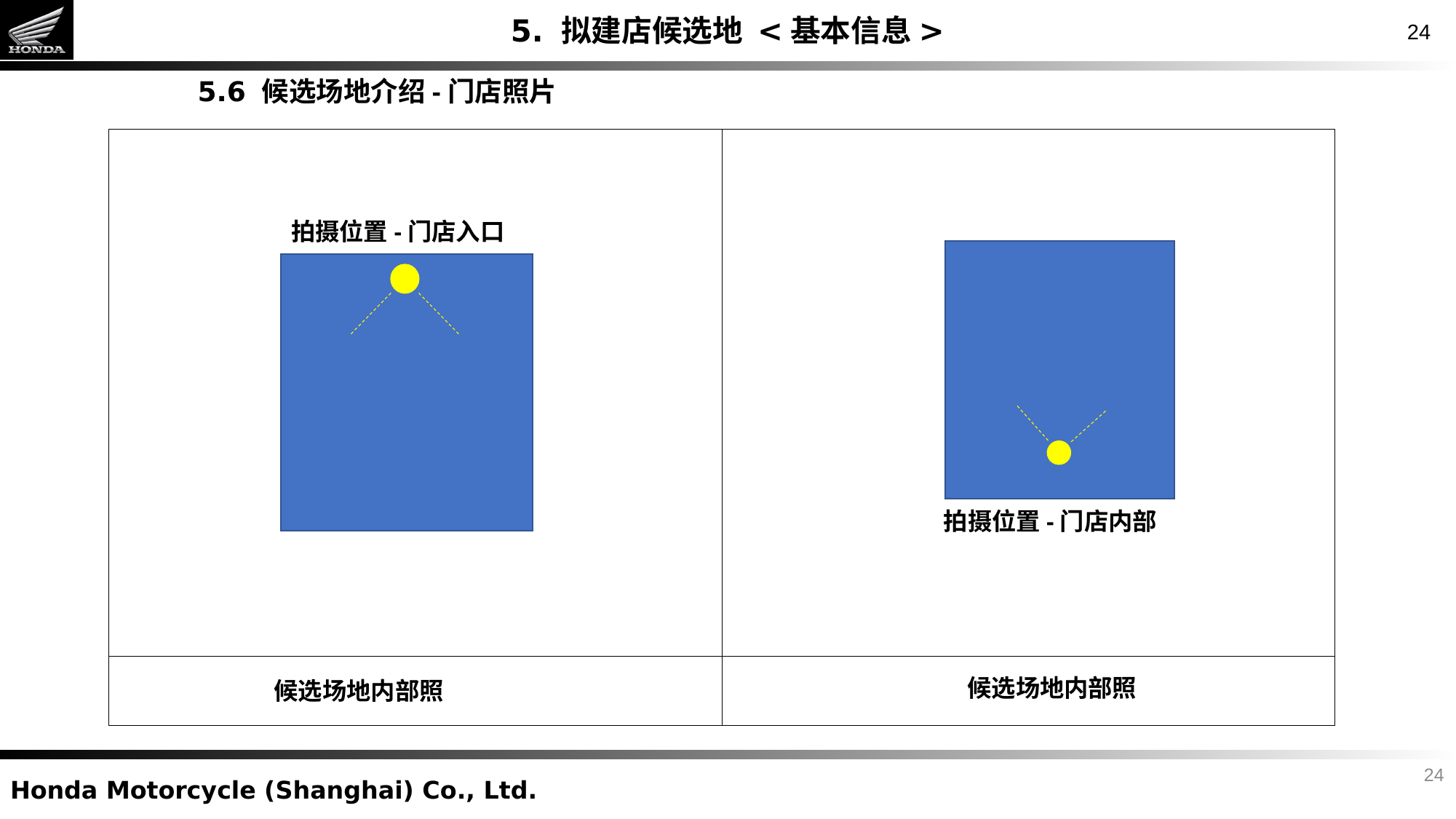

5. 拟建店候选地 <基本信息>
5.6 候选场地介绍-门店照片

拍摄位置-门店入口

拍摄位置-门店内部
候选场地内部照
候选场地内部照
24